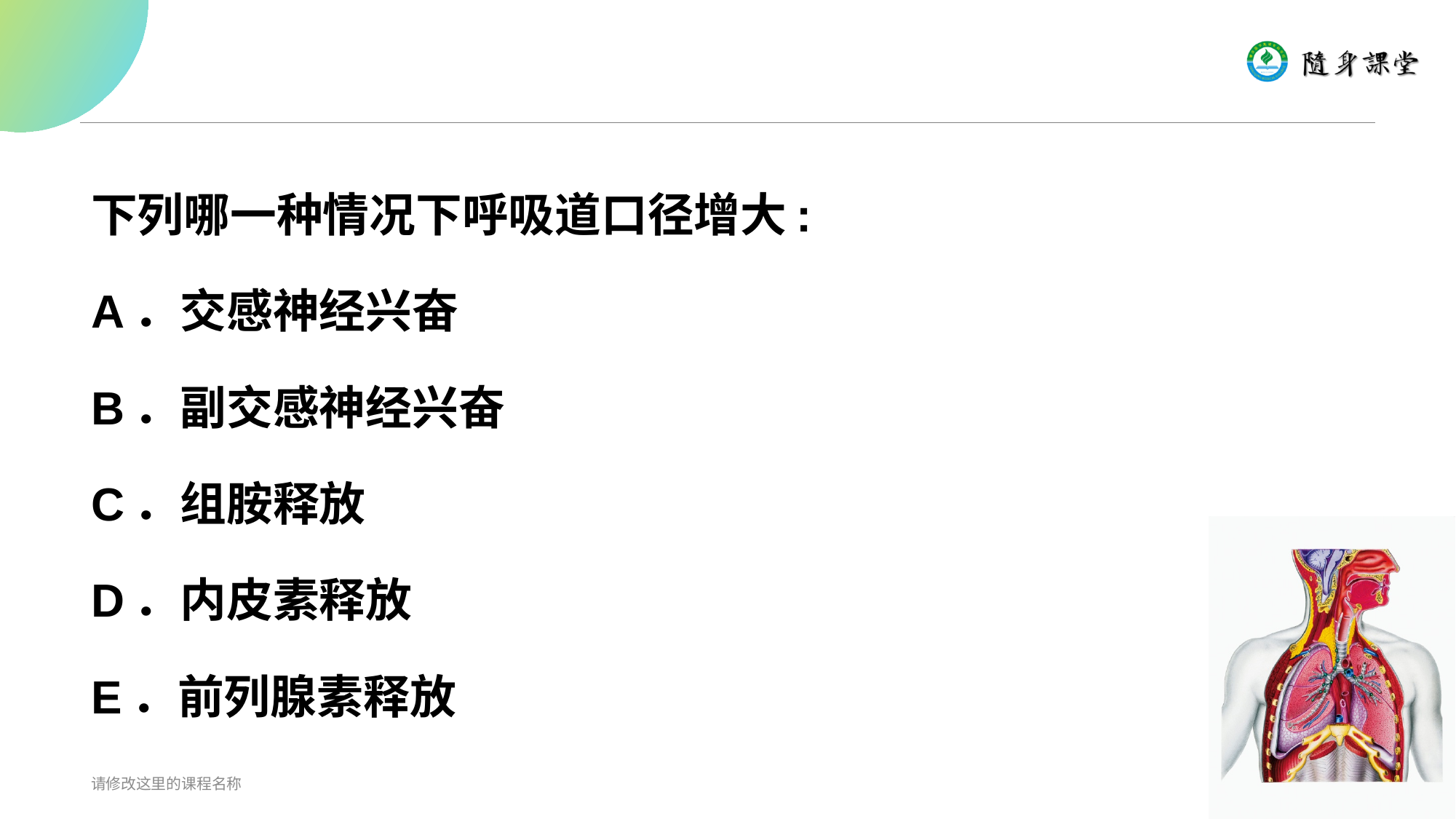

#
下列哪一种情况下呼吸道口径增大:
A．交感神经兴奋
B．副交感神经兴奋
C．组胺释放
D．内皮素释放
E．前列腺素释放
请修改这里的课程名称
42